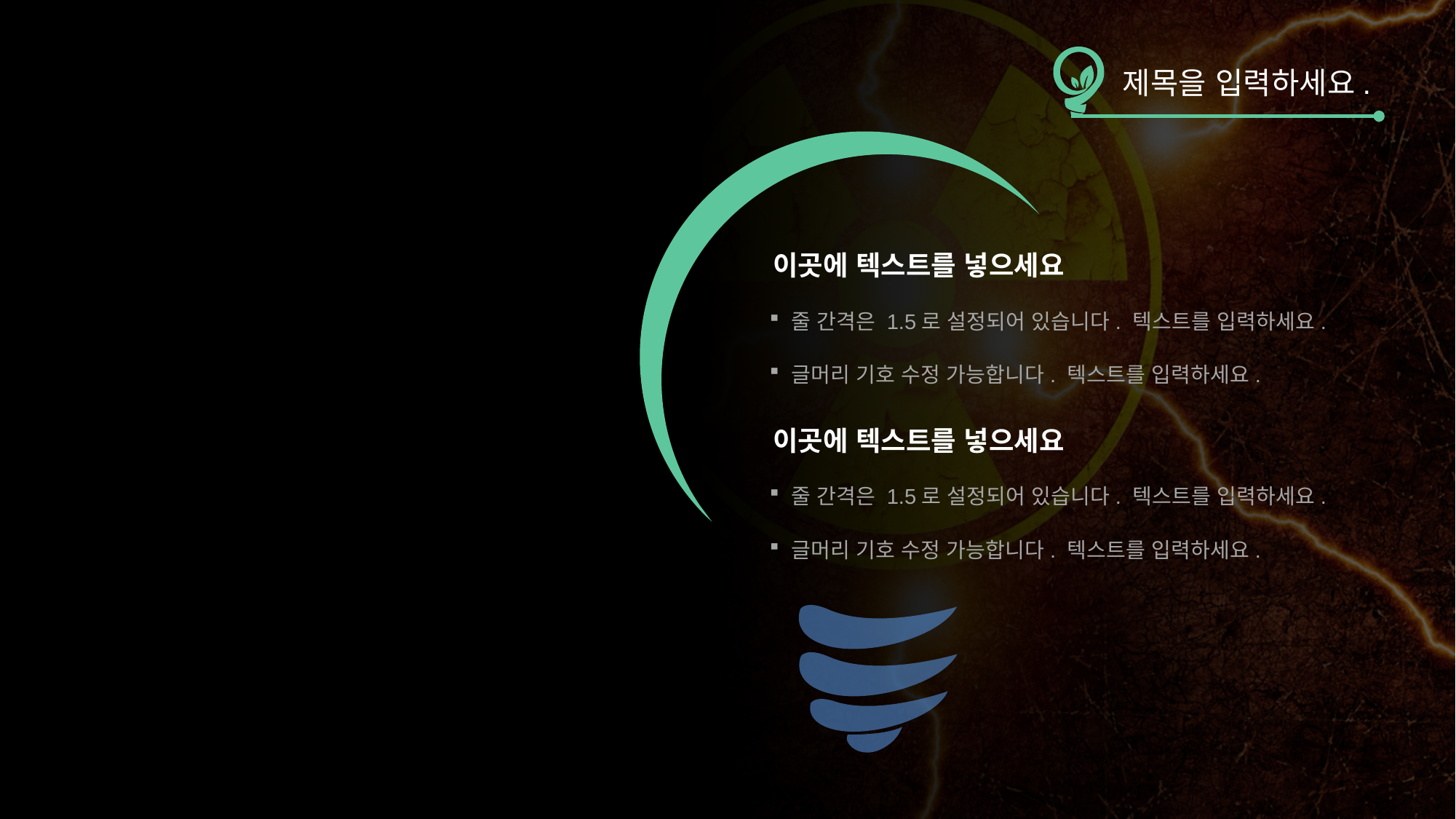

제목을 입력하세요.

이곳에 텍스트를 넣으세요
줄 간격은 1.5로 설정되어 있습니다. 텍스트를 입력하세요.
글머리 기호 수정 가능합니다. 텍스트를 입력하세요.
이곳에 텍스트를 넣으세요
줄 간격은 1.5로 설정되어 있습니다. 텍스트를 입력하세요.
글머리 기호 수정 가능합니다. 텍스트를 입력하세요.